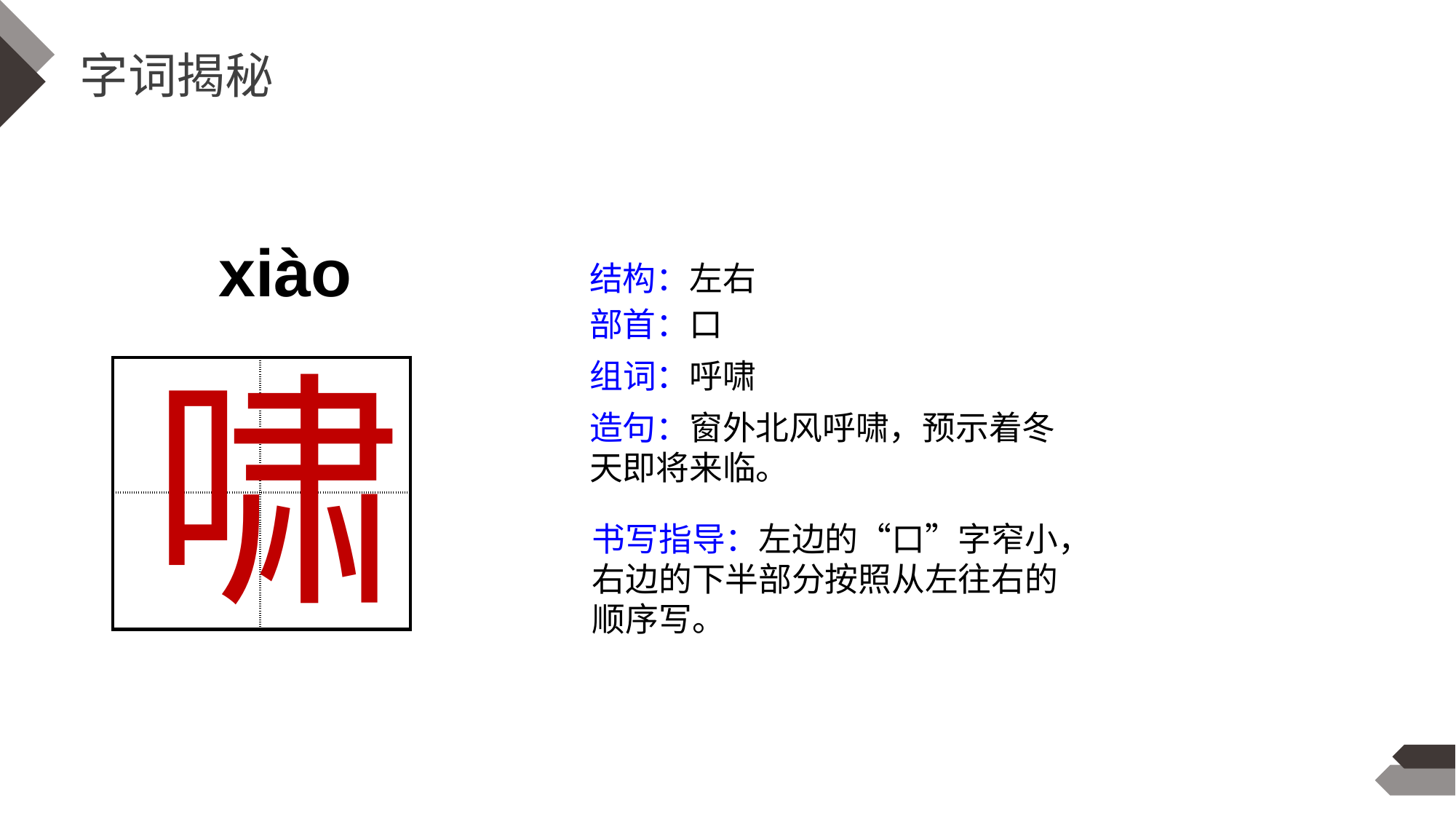

字词揭秘
xiào
结构：左右
部首：口

啸
组词：呼啸
|  |  |
| --- | --- |
|  |  |
造句：窗外北风呼啸，预示着冬天即将来临。

书写指导：左边的“口”字窄小，右边的下半部分按照从左往右的顺序写。